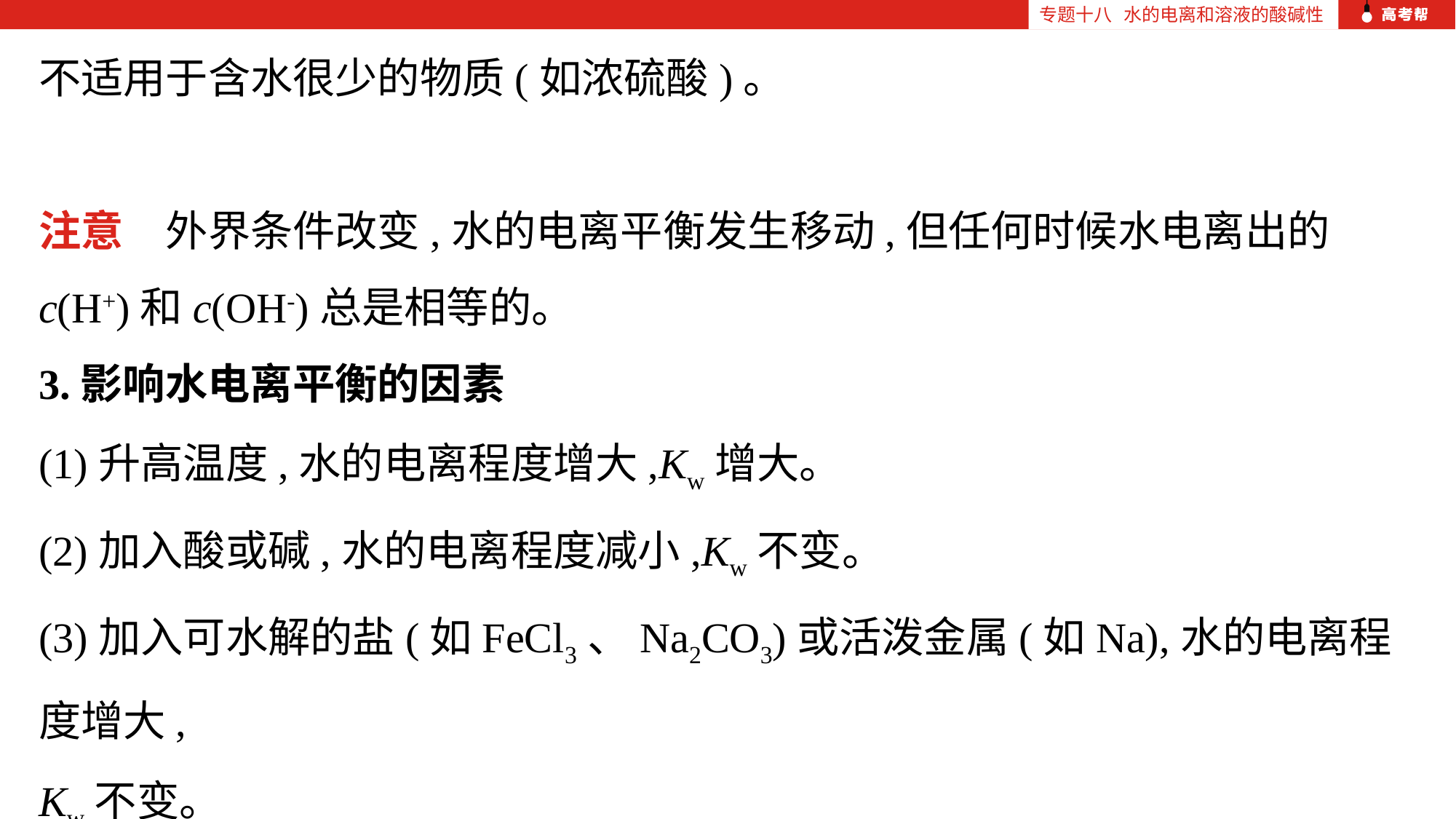

专题十八   水的电离和溶液的酸碱性
不适用于含水很少的物质(如浓硫酸)。

注意　外界条件改变,水的电离平衡发生移动,但任何时候水电离出的c(H+)和c(OH-)总是相等的。
3.影响水电离平衡的因素
(1)升高温度,水的电离程度增大,Kw增大。
(2)加入酸或碱,水的电离程度减小,Kw不变。
(3)加入可水解的盐(如FeCl3、Na2CO3)或活泼金属(如Na),水的电离程度增大,
Kw不变。